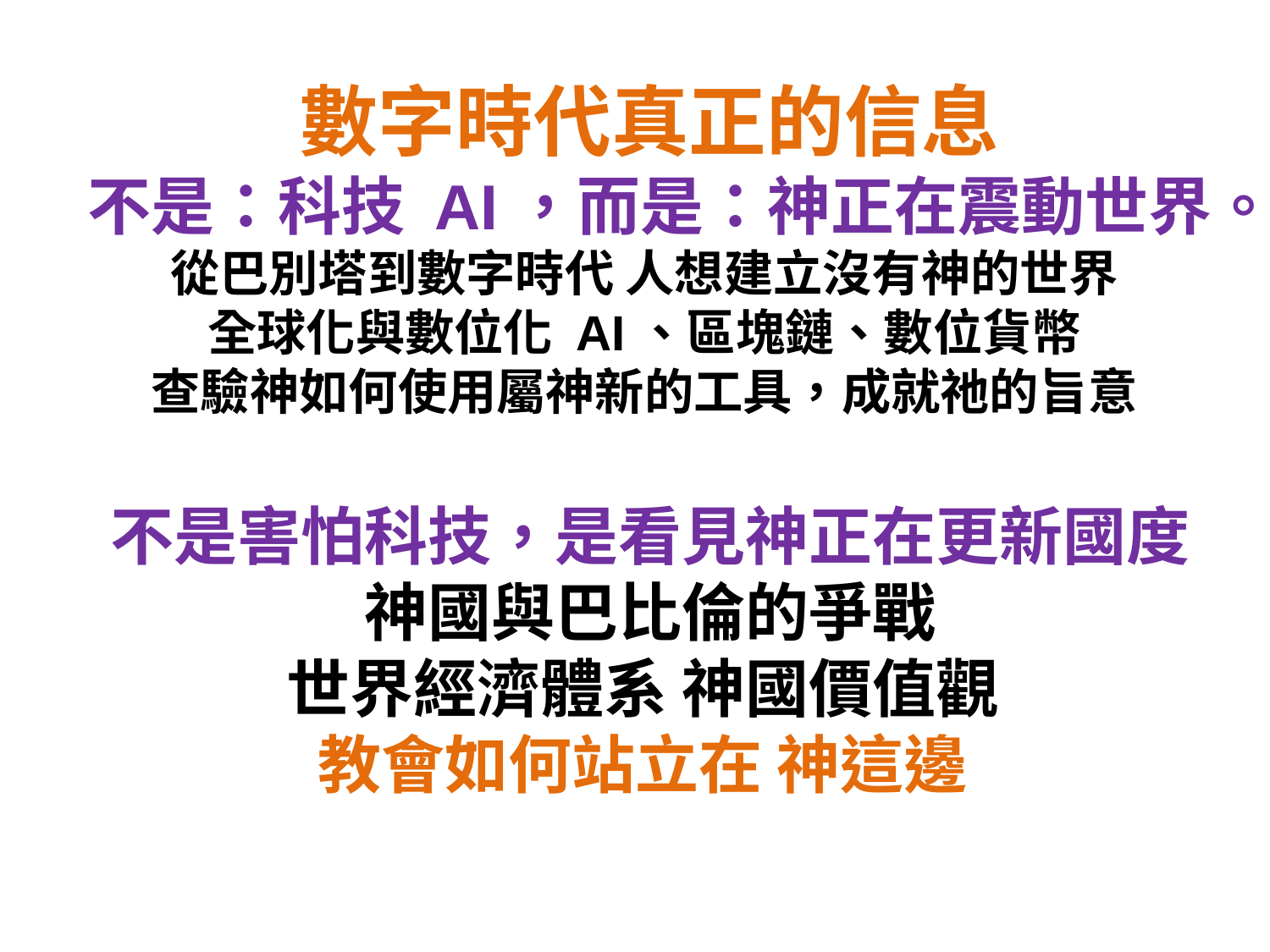

數字時代真正的信息
不是：科技 AI，而是：神正在震動世界。
從巴別塔到數字時代 人想建立沒有神的世界
全球化與數位化 AI、區塊鏈、數位貨幣
查驗神如何使用屬神新的工具，成就祂的旨意

不是害怕科技，是看見神正在更新國度
神國與巴比倫的爭戰
世界經濟體系 神國價值觀
教會如何站立在 神這邊